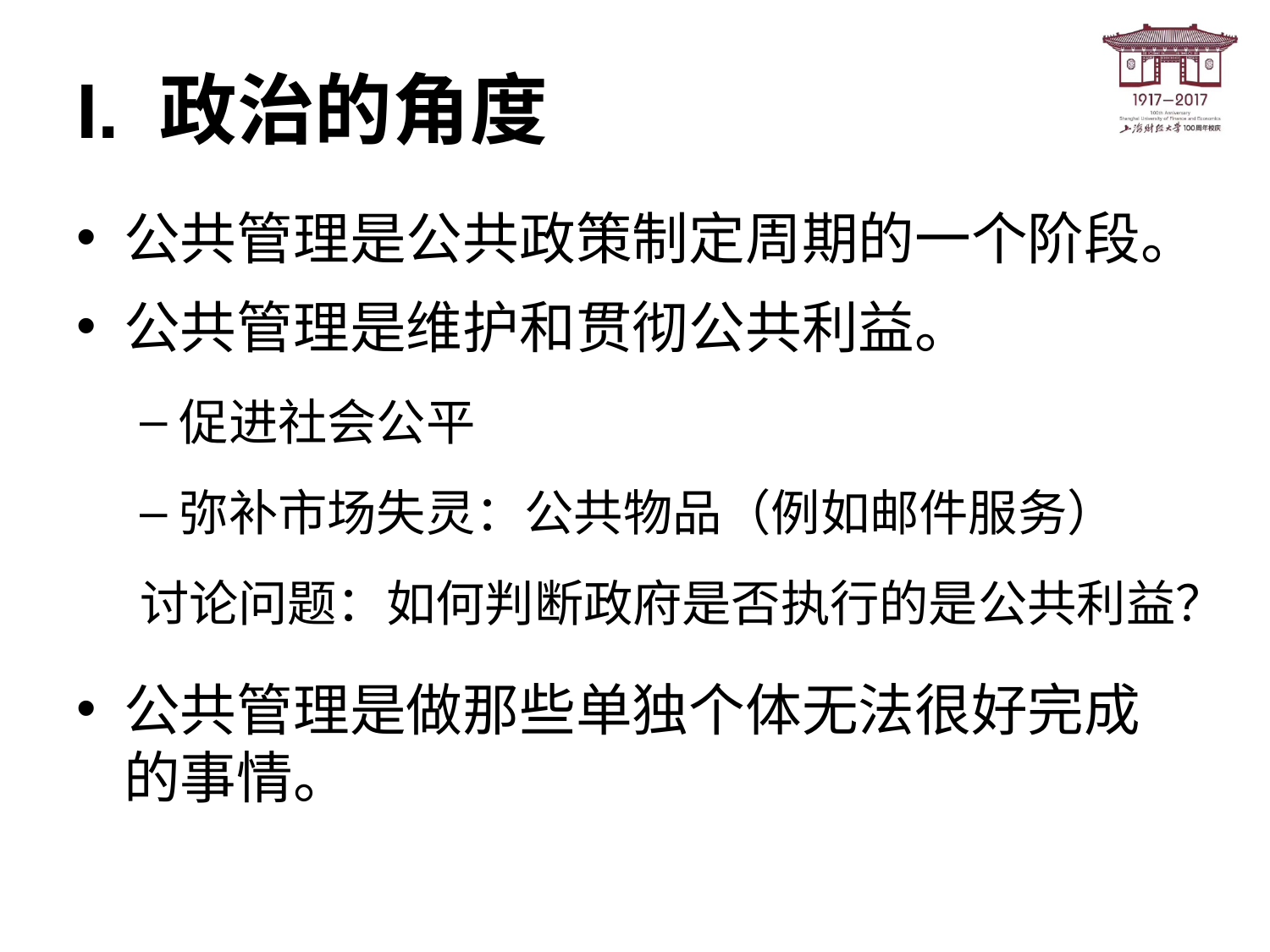

# I. 政治的角度
公共管理是公共政策制定周期的一个阶段。
公共管理是维护和贯彻公共利益。
促进社会公平
弥补市场失灵：公共物品（例如邮件服务）
讨论问题：如何判断政府是否执行的是公共利益？
公共管理是做那些单独个体无法很好完成的事情。